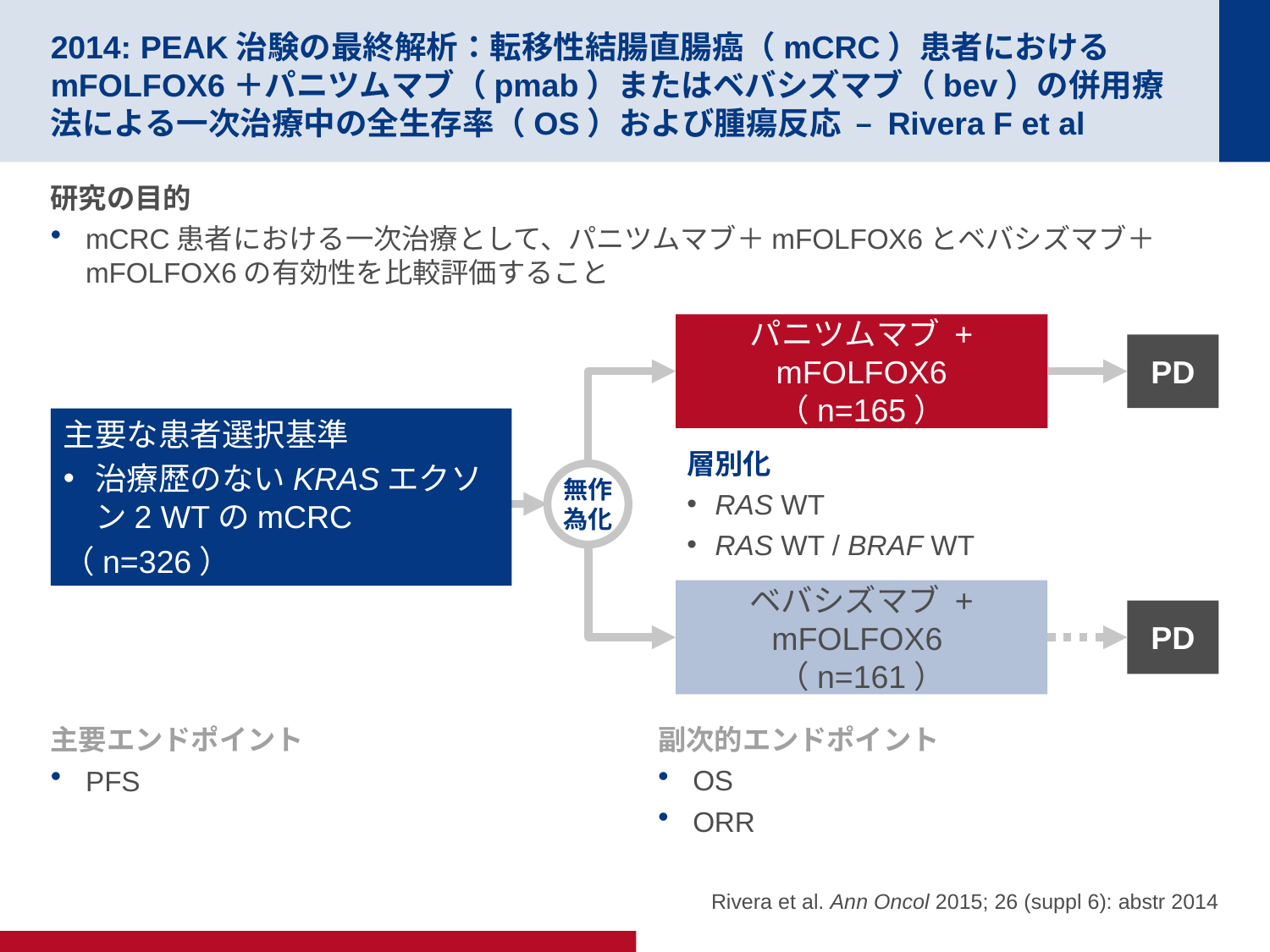

# 2014: PEAK治験の最終解析：転移性結腸直腸癌（mCRC）患者におけるmFOLFOX6＋パニツムマブ（pmab）またはベバシズマブ（bev）の併用療法による一次治療中の全生存率（OS）および腫瘍反応  – Rivera F et al
研究の目的
mCRC患者における一次治療として、パニツムマブ＋mFOLFOX6とベバシズマブ＋mFOLFOX6の有効性を比較評価すること
パニツムマブ + mFOLFOX6
（n=165）
PD
主要な患者選択基準
治療歴のないKRASエクソン2 WTのmCRC
（n=326）
層別化
RAS WT
RAS WT / BRAF WT
無作
為化
ベバシズマブ + mFOLFOX6
（n=161）
PD
主要エンドポイント
PFS

副次的エンドポイント
OS
ORR
Rivera et al. Ann Oncol 2015; 26 (suppl 6): abstr 2014